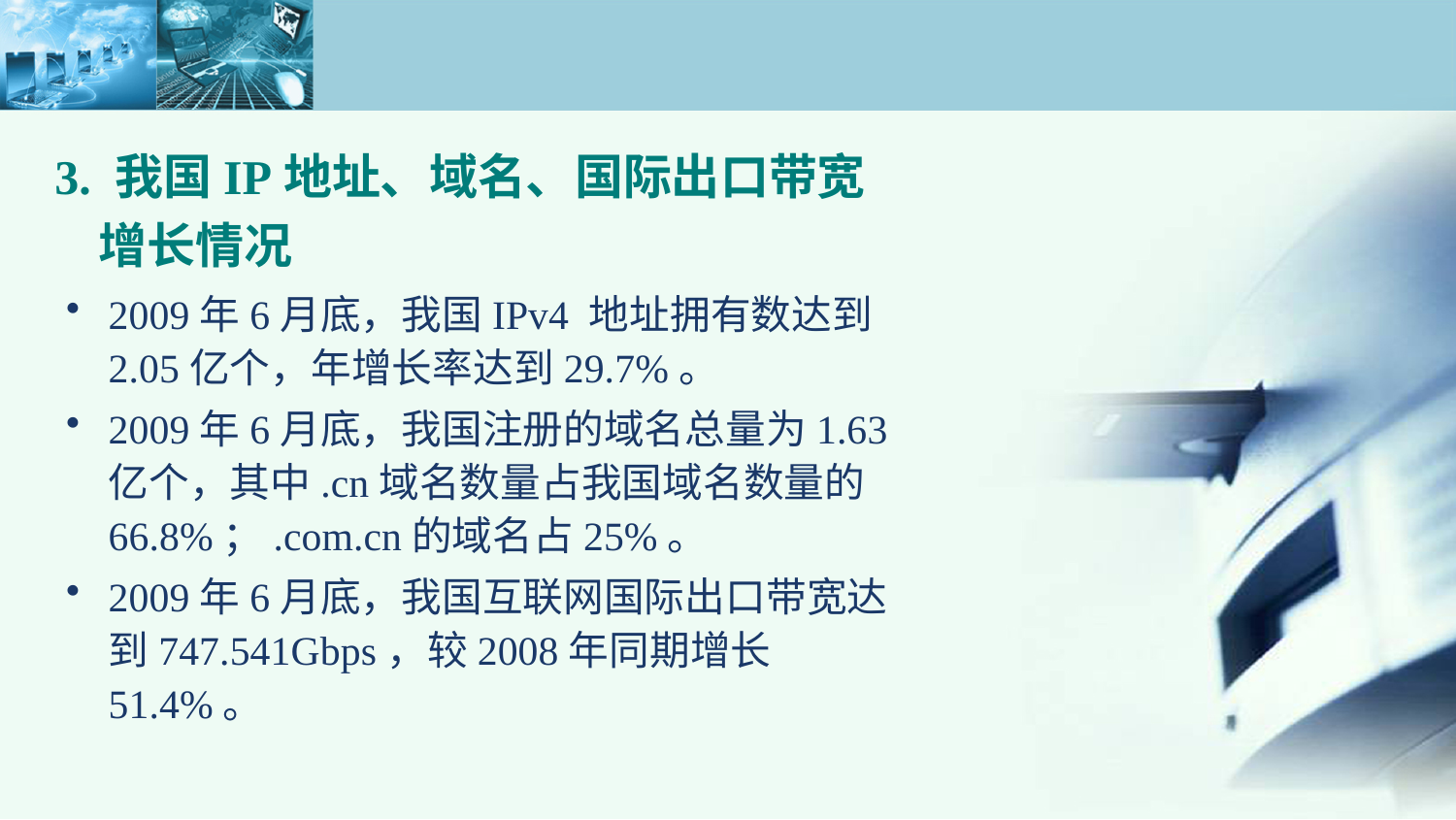

3. 我国IP地址、域名、国际出口带宽
    增长情况
2009年6月底，我国IPv4 地址拥有数达到2.05亿个，年增长率达到29.7%。
2009年6月底，我国注册的域名总量为1.63亿个，其中.cn域名数量占我国域名数量的66.8%；.com.cn的域名占25%。
2009年6月底，我国互联网国际出口带宽达到747.541Gbps，较2008年同期增长51.4%。